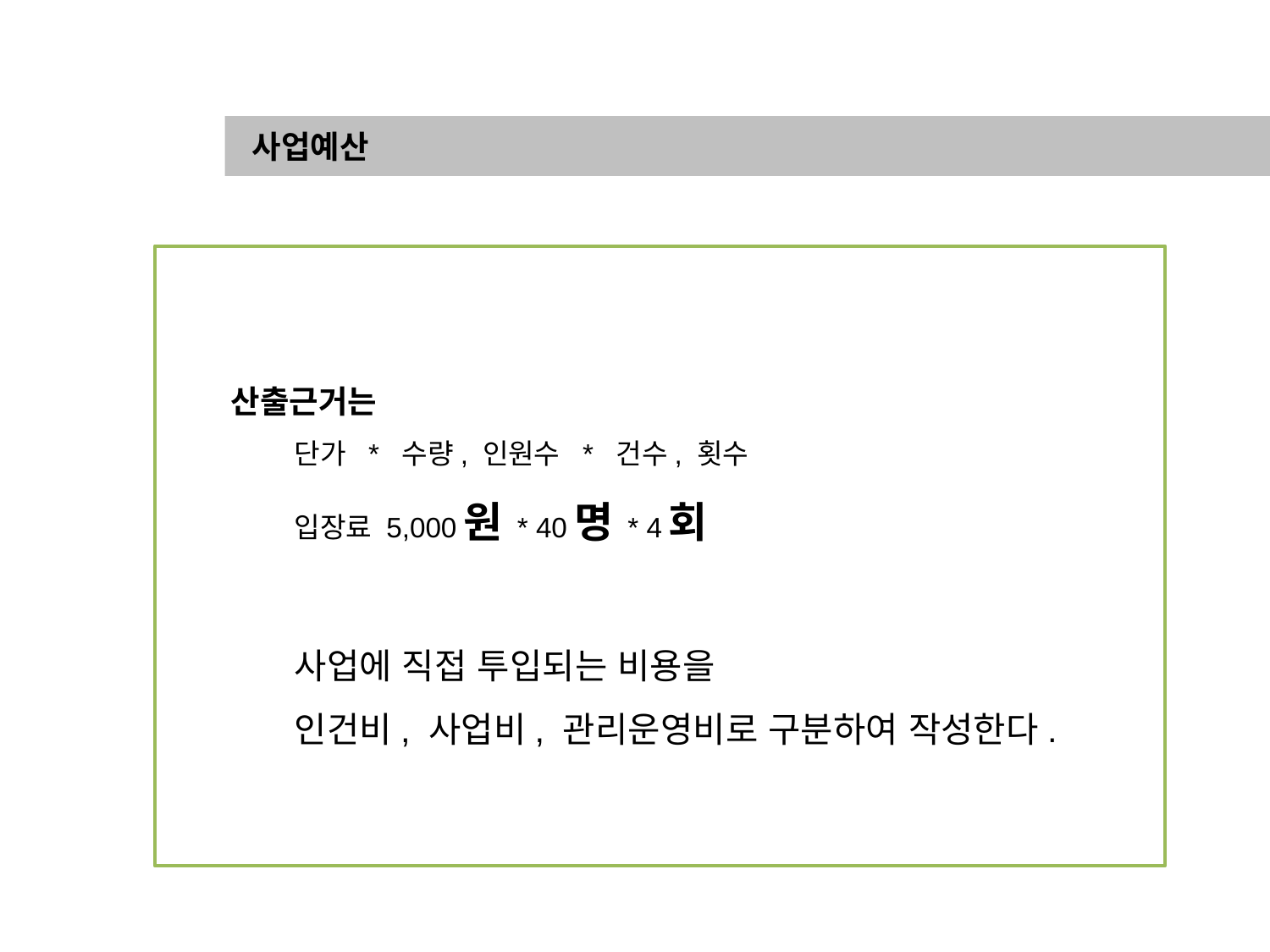

사업예산
산출근거는
	단가  *  수량, 인원수  *  건수, 횟수
	입장료 5,000원 * 40명 * 4회

사업에 직접 투입되는 비용을
인건비, 사업비, 관리운영비로 구분하여 작성한다.